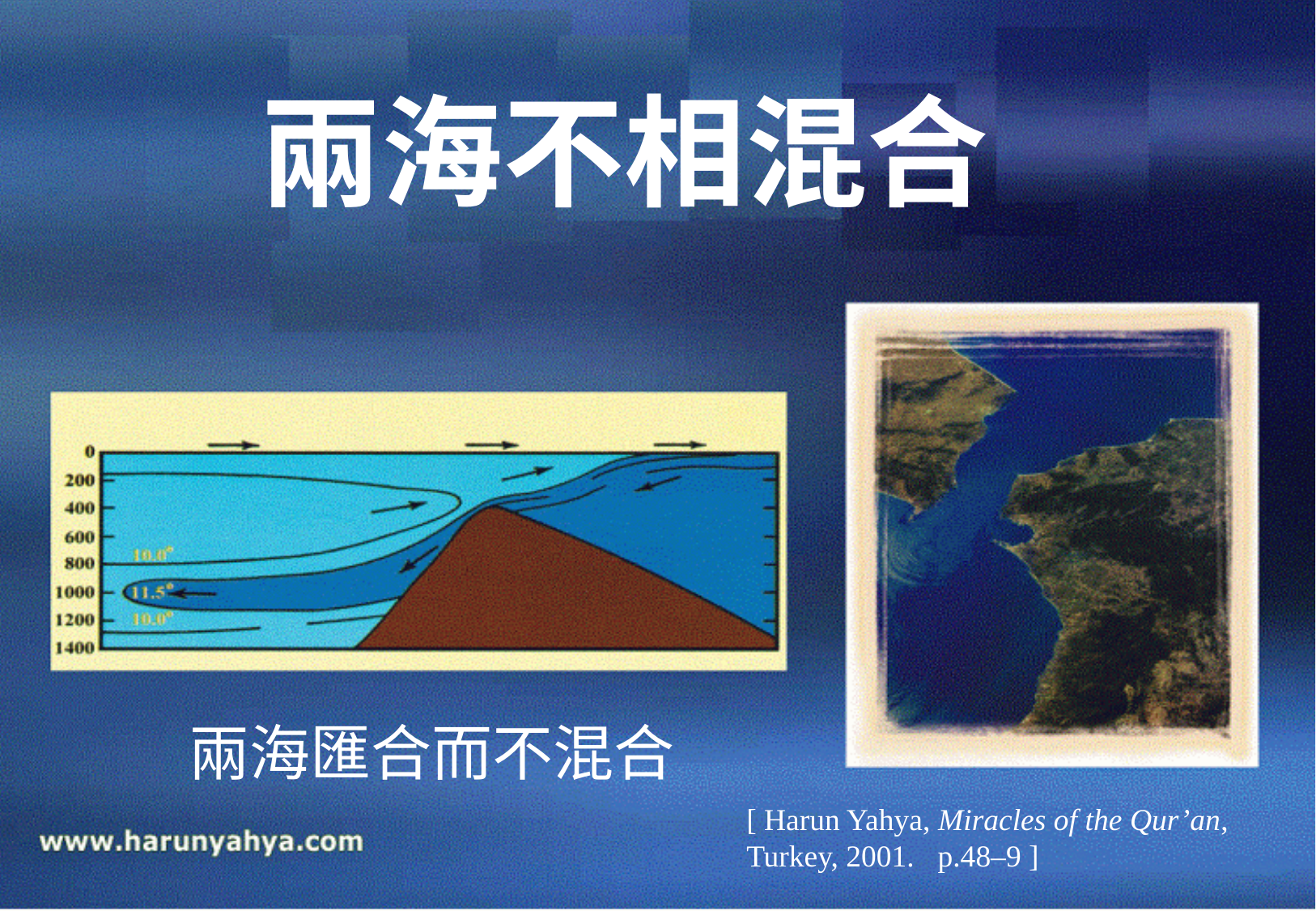

兩海不相混合
兩海匯合而不混合
[ Harun Yahya, Miracles of the Qur’an, Turkey, 2001.   p.48–9 ]